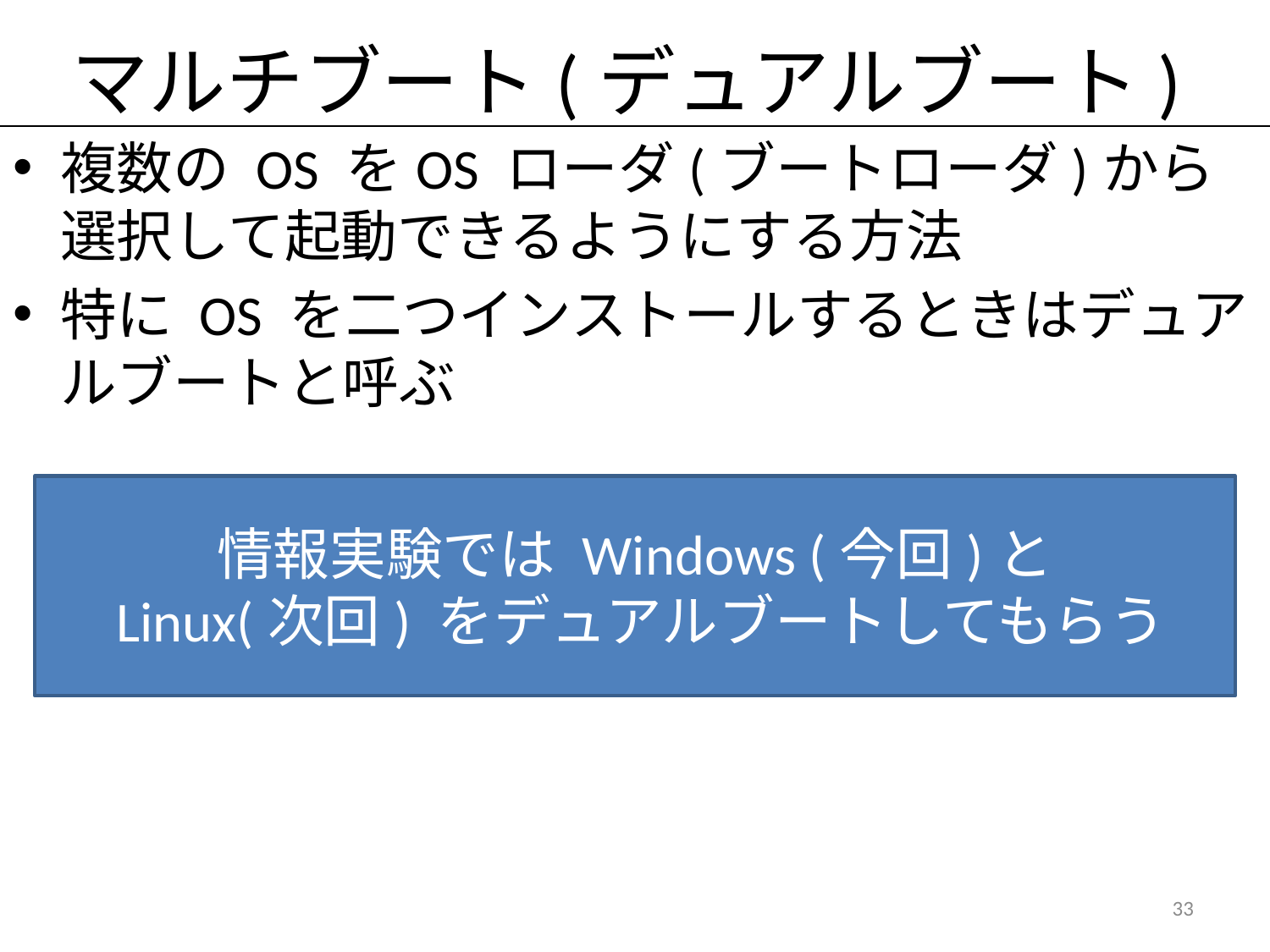

# マルチブート(デュアルブート)
複数の OS をOS ローダ(ブートローダ)から選択して起動できるようにする方法
特に OS を二つインストールするときはデュアルブートと呼ぶ

情報実験では Windows (今回)と
 Linux(次回) をデュアルブートしてもらう
33